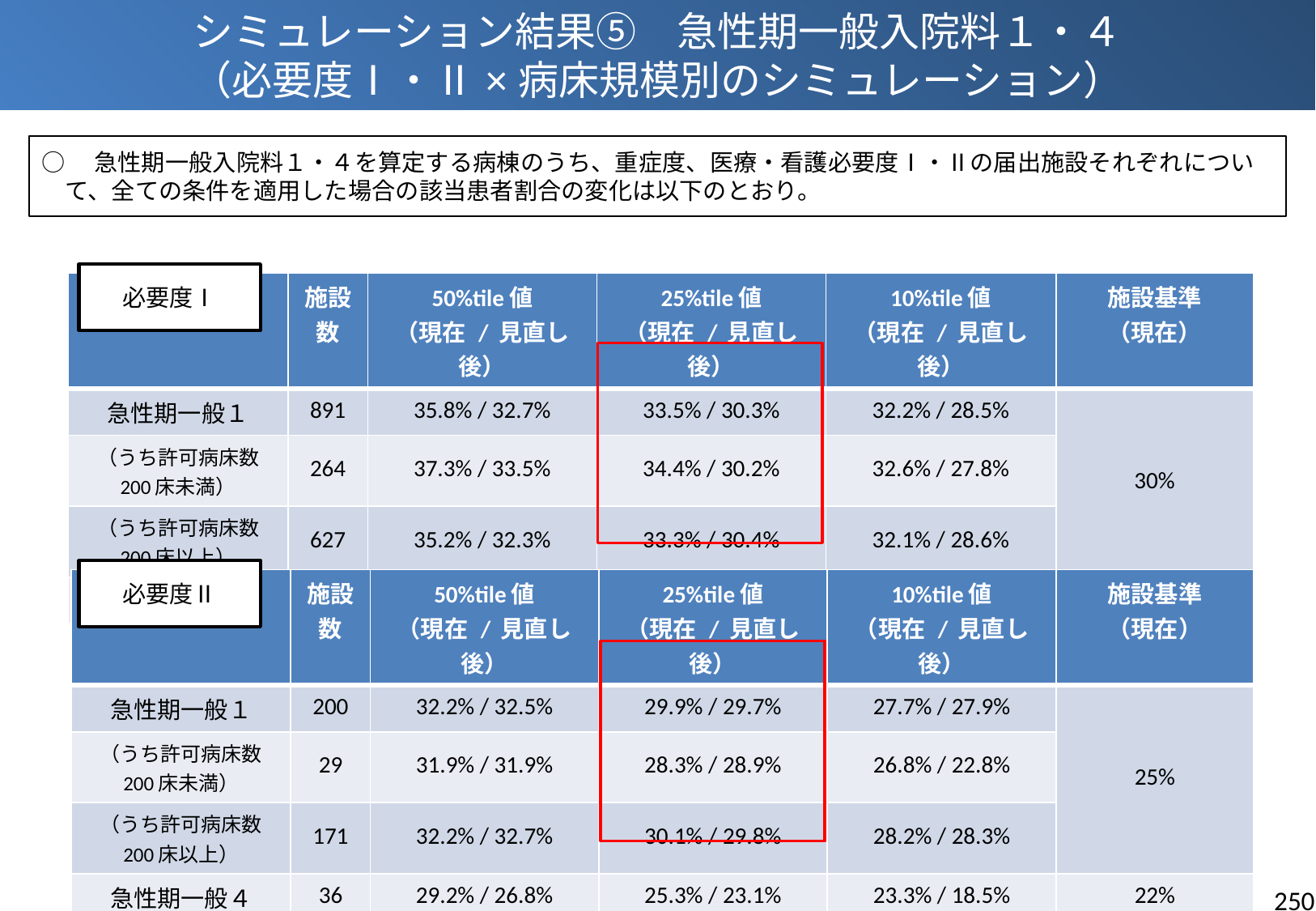

シミュレーション結果⑤　急性期一般入院料１・４
（必要度Ⅰ・Ⅱ×病床規模別のシミュレーション）
○　急性期一般入院料１・４を算定する病棟のうち、重症度、医療・看護必要度Ⅰ・Ⅱの届出施設それぞれについて、全ての条件を適用した場合の該当患者割合の変化は以下のとおり。
必要度Ⅰ
|  | 施設 数 | 50%tile値 （現在 / 見直し後） | 25%tile値 （現在 / 見直し後） | 10%tile値 （現在 / 見直し後） | 施設基準 （現在） |
| --- | --- | --- | --- | --- | --- |
| 急性期一般１ | 891 | 35.8% / 32.7% | 33.5% / 30.3% | 32.2% / 28.5% | 30% |
| （うち許可病床数 200床未満） | 264 | 37.3% / 33.5% | 34.4% / 30.2% | 32.6% / 27.8% |  |
| （うち許可病床数 200床以上） | 627 | 35.2% / 32.3% | 33.3% / 30.4% | 32.1% / 28.6% |  |
| 急性期一般４ | 369 | 34.5% / 26.4% | 31.2% / 22.9% | 28.6% / 19.6% | 27% |

必要度Ⅱ
|  | 施設 数 | 50%tile値 （現在 / 見直し後） | 25%tile値 （現在 / 見直し後） | 10%tile値 （現在 / 見直し後） | 施設基準 （現在） |
| --- | --- | --- | --- | --- | --- |
| 急性期一般１ | 200 | 32.2% / 32.5% | 29.9% / 29.7% | 27.7% / 27.9% | 25% |
| （うち許可病床数 200床未満） | 29 | 31.9% / 31.9% | 28.3% / 28.9% | 26.8% / 22.8% |  |
| （うち許可病床数 200床以上） | 171 | 32.2% / 32.7% | 30.1% / 29.8% | 28.2% / 28.3% |  |
| 急性期一般４ | 36 | 29.2% / 26.8% | 25.3% / 23.1% | 23.3% / 18.5% | 22% |

250